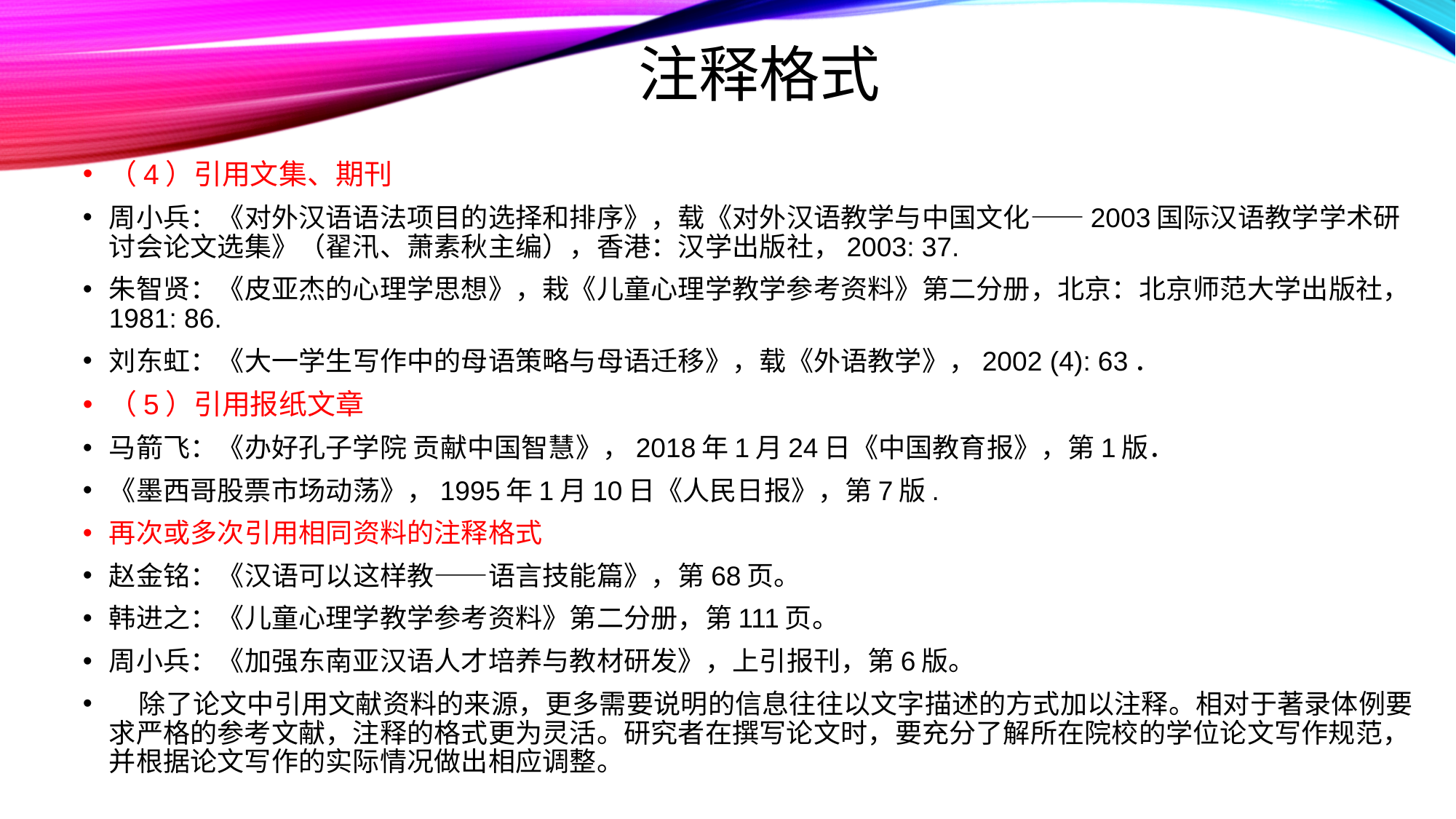

# 注释格式
（4）引用文集、期刊
周小兵：《对外汉语语法项目的选择和排序》，载《对外汉语教学与中国文化——2003国际汉语教学学术研讨会论文选集》（翟汛、萧素秋主编），香港：汉学出版社，2003: 37.
朱智贤：《皮亚杰的心理学思想》，栽《儿童心理学教学参考资料》第二分册，北京：北京师范大学出版社，1981: 86.
刘东虹：《大一学生写作中的母语策略与母语迁移》，载《外语教学》，2002 (4): 63．
（5）引用报纸文章
马箭飞：《办好孔子学院 贡献中国智慧》，2018年1月24日《中国教育报》，第1版．
《墨西哥股票市场动荡》，1995年1月10日《人民日报》，第7版.
再次或多次引用相同资料的注释格式
赵金铭：《汉语可以这样教——语言技能篇》，第68页。
韩进之：《儿童心理学教学参考资料》第二分册，第111页。
周小兵：《加强东南亚汉语人才培养与教材研发》，上引报刊，第6版。
    除了论文中引用文献资料的来源，更多需要说明的信息往往以文字描述的方式加以注释。相对于著录体例要求严格的参考文献，注释的格式更为灵活。研究者在撰写论文时，要充分了解所在院校的学位论文写作规范，并根据论文写作的实际情况做出相应调整。